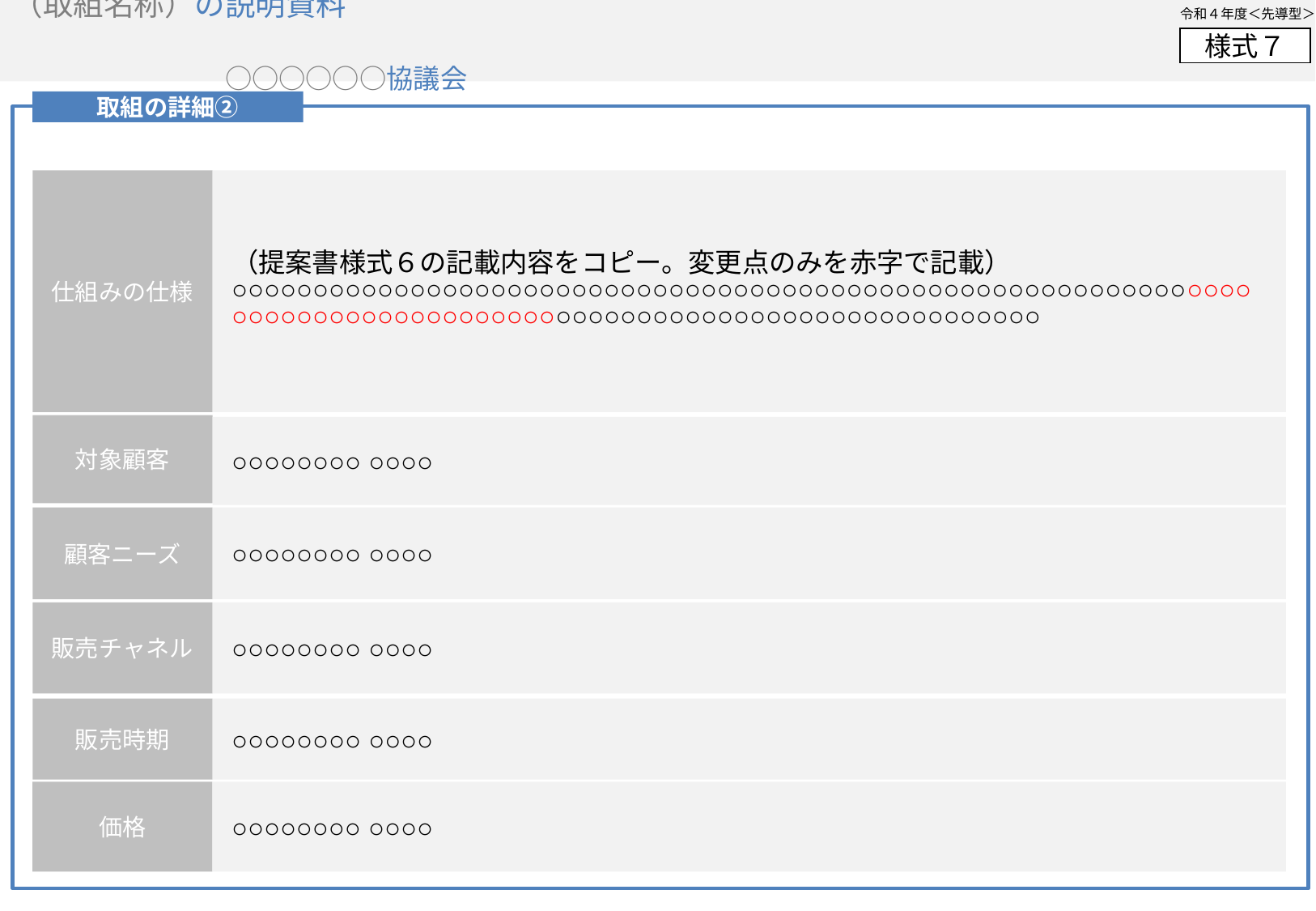

（取組名称）の説明資料
　　　　　　　　　　　　　　　　　　　　　　　　　　　　　　　　　　　　　　　　　　　　○○○○○○協議会
取組の詳細②

基本的には提案書様式６と同内容としてください。
提案時の内容から変更があった部分についてのみ
赤字で記載し、スライド欄外に理由を記載。
（提案書様式６の記載内容をコピー。変更点のみを赤字で記載）
○○○○○○○○○○○○○○○○○○○○○○○○○○○○○○○○○○○○○○○○○○○○○○○○○○○○○○○○○○○○○○○○○○○○○○○○○○○○○○○○○○○○○○○○○○○○○○○○○○○○○○○○○○○○○○○○○
仕組みの仕様
修正した理由を記載
対象顧客
○○○○○○○○ ○○○○
○○○○○○○○ ○○○○
顧客ニーズ
○○○○○○○○ ○○○○
販売チャネル
○○○○○○○○ ○○○○
販売時期
○○○○○○○○ ○○○○
価格